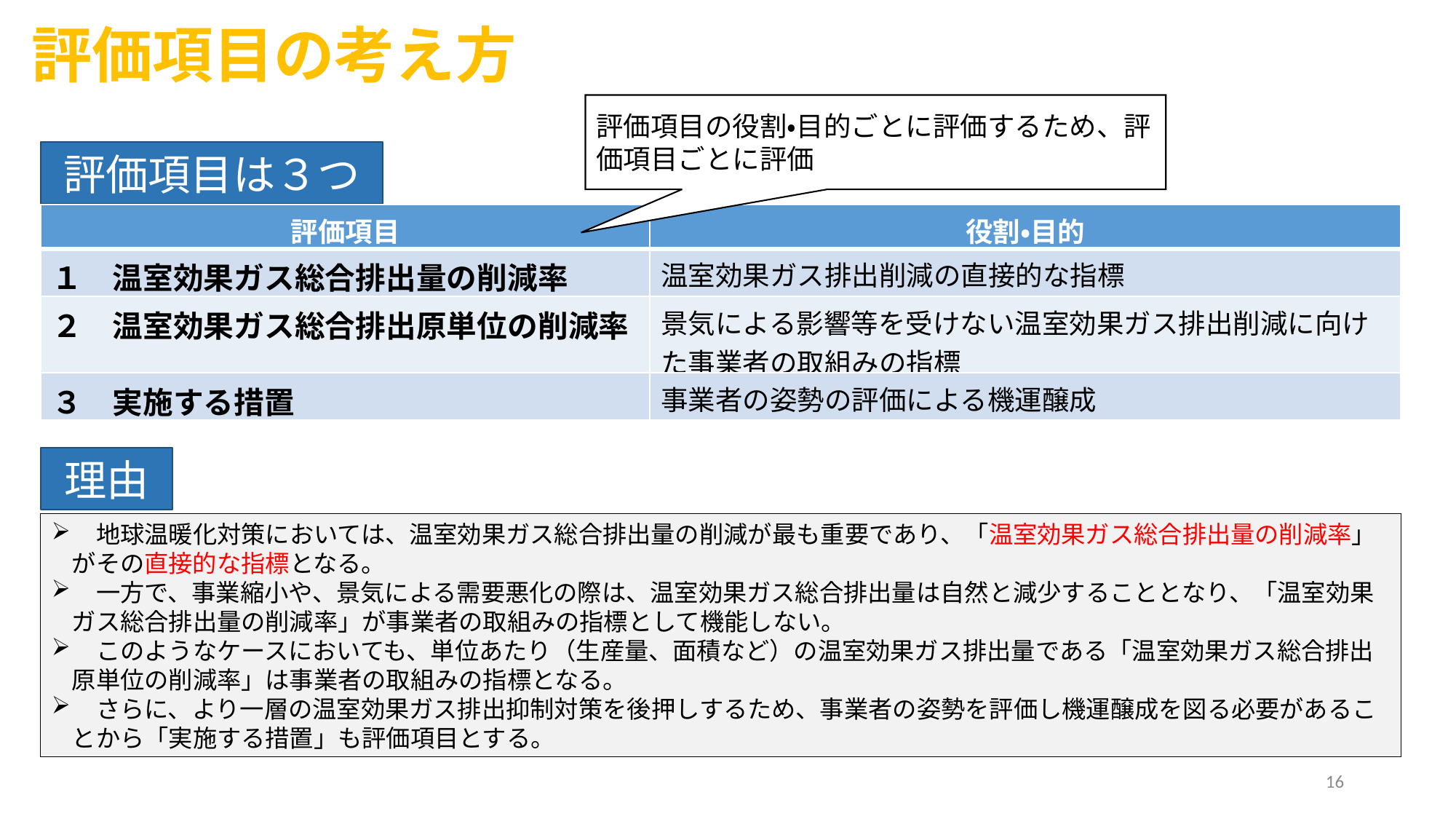

評価項目の考え方

評価項目の役割・目的ごとに評価するため、評価項目ごとに評価
評価項目は３つ
| 評価項目 | 役割・目的 |
| --- | --- |
| １　温室効果ガス総合排出量の削減率 | 温室効果ガス排出削減の直接的な指標 |
| ２　温室効果ガス総合排出原単位の削減率 | 景気による影響等を受けない温室効果ガス排出削減に向けた事業者の取組みの指標 |
| ３　実施する措置 | 事業者の姿勢の評価による機運醸成 |
理由
　地球温暖化対策においては、温室効果ガス総合排出量の削減が最も重要であり、「温室効果ガス総合排出量の削減率」がその直接的な指標となる。
　一方で、事業縮小や、景気による需要悪化の際は、温室効果ガス総合排出量は自然と減少することとなり、「温室効果ガス総合排出量の削減率」が事業者の取組みの指標として機能しない。
　このようなケースにおいても、単位あたり（生産量、面積など）の温室効果ガス排出量である「温室効果ガス総合排出原単位の削減率」は事業者の取組みの指標となる。
　さらに、より一層の温室効果ガス排出抑制対策を後押しするため、事業者の姿勢を評価し機運醸成を図る必要があることから「実施する措置」も評価項目とする。
16